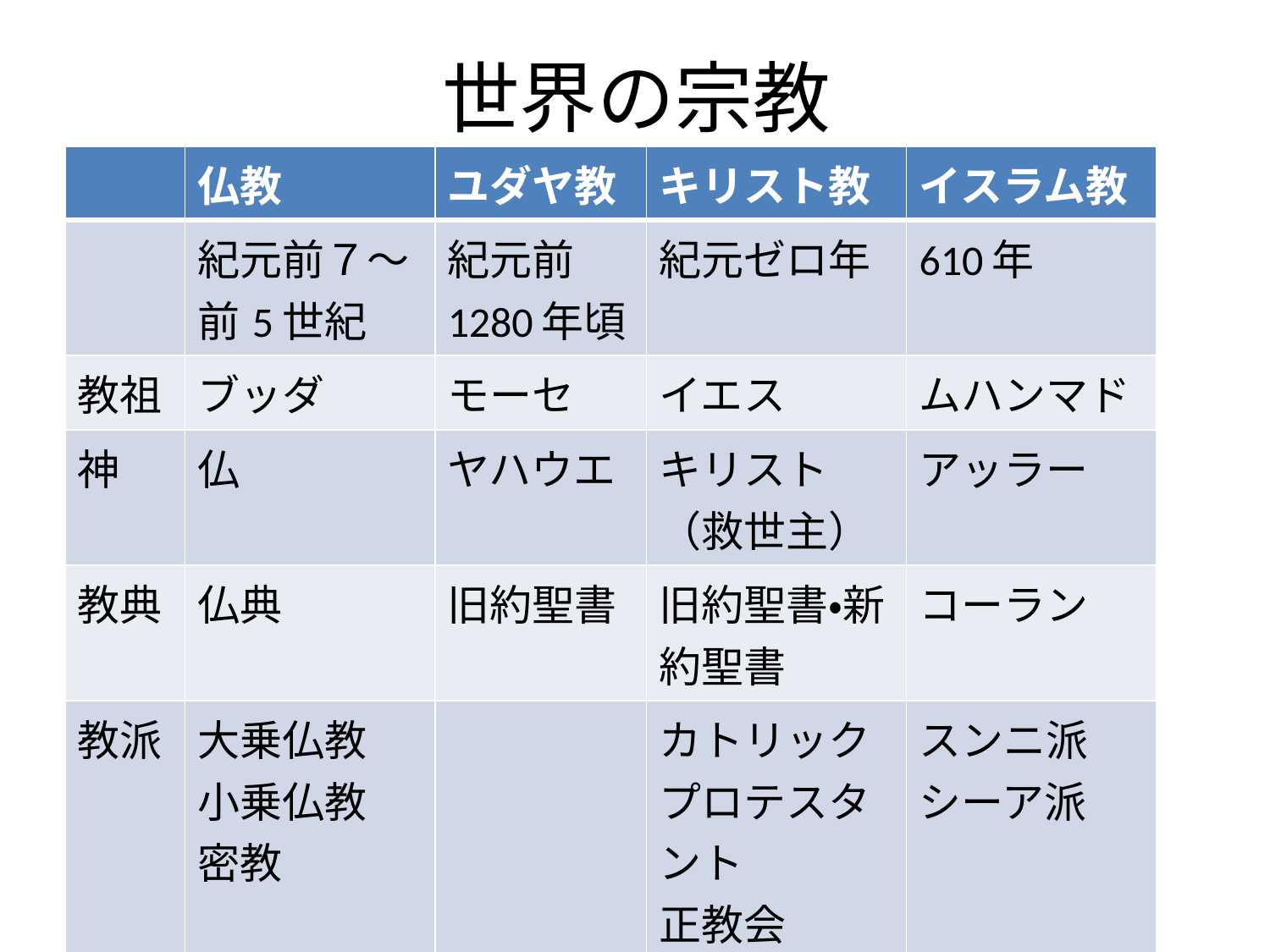

# 世界の宗教
|  | 仏教 | ユダヤ教 | キリスト教 | イスラム教 |
| --- | --- | --- | --- | --- |
|  | 紀元前７～前5世紀 | 紀元前1280年頃 | 紀元ゼロ年 | 610年 |
| 教祖 | ブッダ | モーセ | イエス | ムハンマド |
| 神 | 仏 | ヤハウエ | キリスト（救世主） | アッラー |
| 教典 | 仏典 | 旧約聖書 | 旧約聖書・新約聖書 | コーラン |
| 教派 | 大乗仏教 小乗仏教 密教 |  | カトリック プロテスタント 正教会 東方諸教会 | スンニ派 シーア派 |